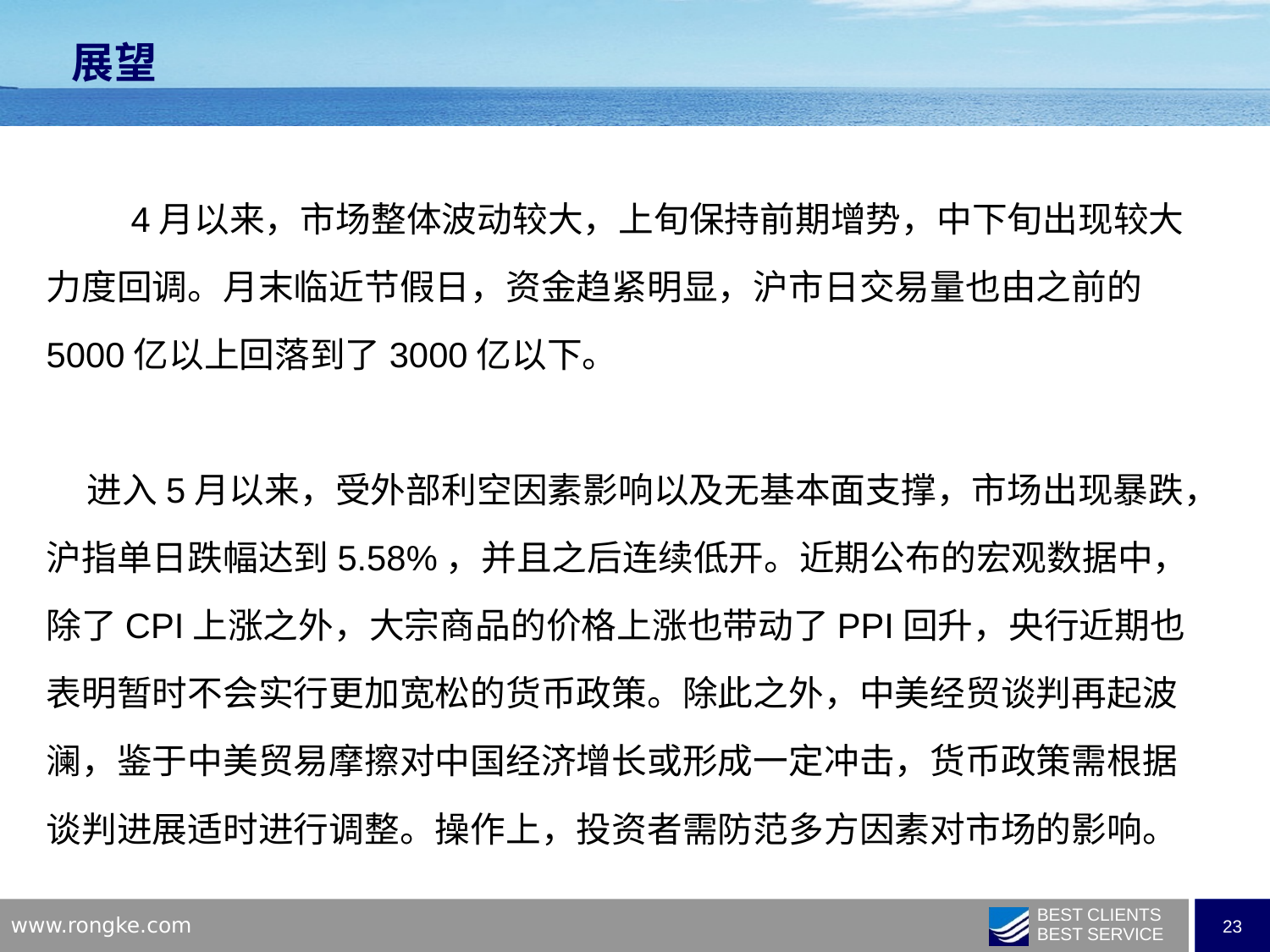

展望

    4月以来，市场整体波动较大，上旬保持前期增势，中下旬出现较大力度回调。月末临近节假日，资金趋紧明显，沪市日交易量也由之前的5000亿以上回落到了3000亿以下。

    进入5月以来，受外部利空因素影响以及无基本面支撑，市场出现暴跌，沪指单日跌幅达到5.58%，并且之后连续低开。近期公布的宏观数据中，除了CPI上涨之外，大宗商品的价格上涨也带动了PPI回升，央行近期也表明暂时不会实行更加宽松的货币政策。除此之外，中美经贸谈判再起波澜，鉴于中美贸易摩擦对中国经济增长或形成一定冲击，货币政策需根据谈判进展适时进行调整。操作上，投资者需防范多方因素对市场的影响。